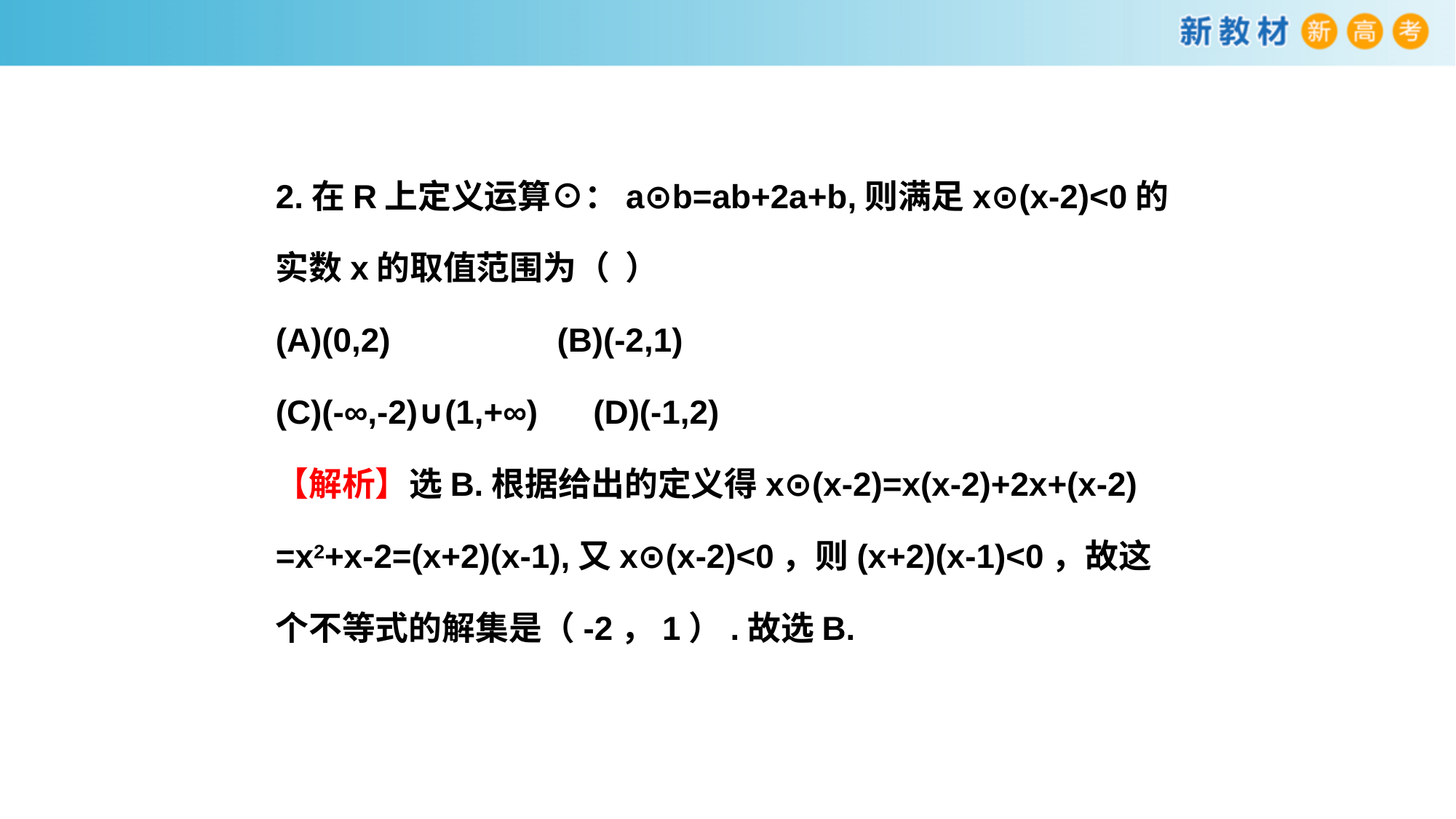

2.在R上定义运算⊙：a⊙b=ab+2a+b,则满足x⊙(x-2)<0的实数x的取值范围为（  ）
(A)(0,2)                  (B)(-2,1)
(C)(-∞,-2)∪(1,+∞)      (D)(-1,2)
【解析】选B.根据给出的定义得x⊙(x-2)=x(x-2)+2x+(x-2) =x2+x-2=(x+2)(x-1),又x⊙(x-2)<0，则(x+2)(x-1)<0，故这个不等式的解集是（-2，1）.故选B.